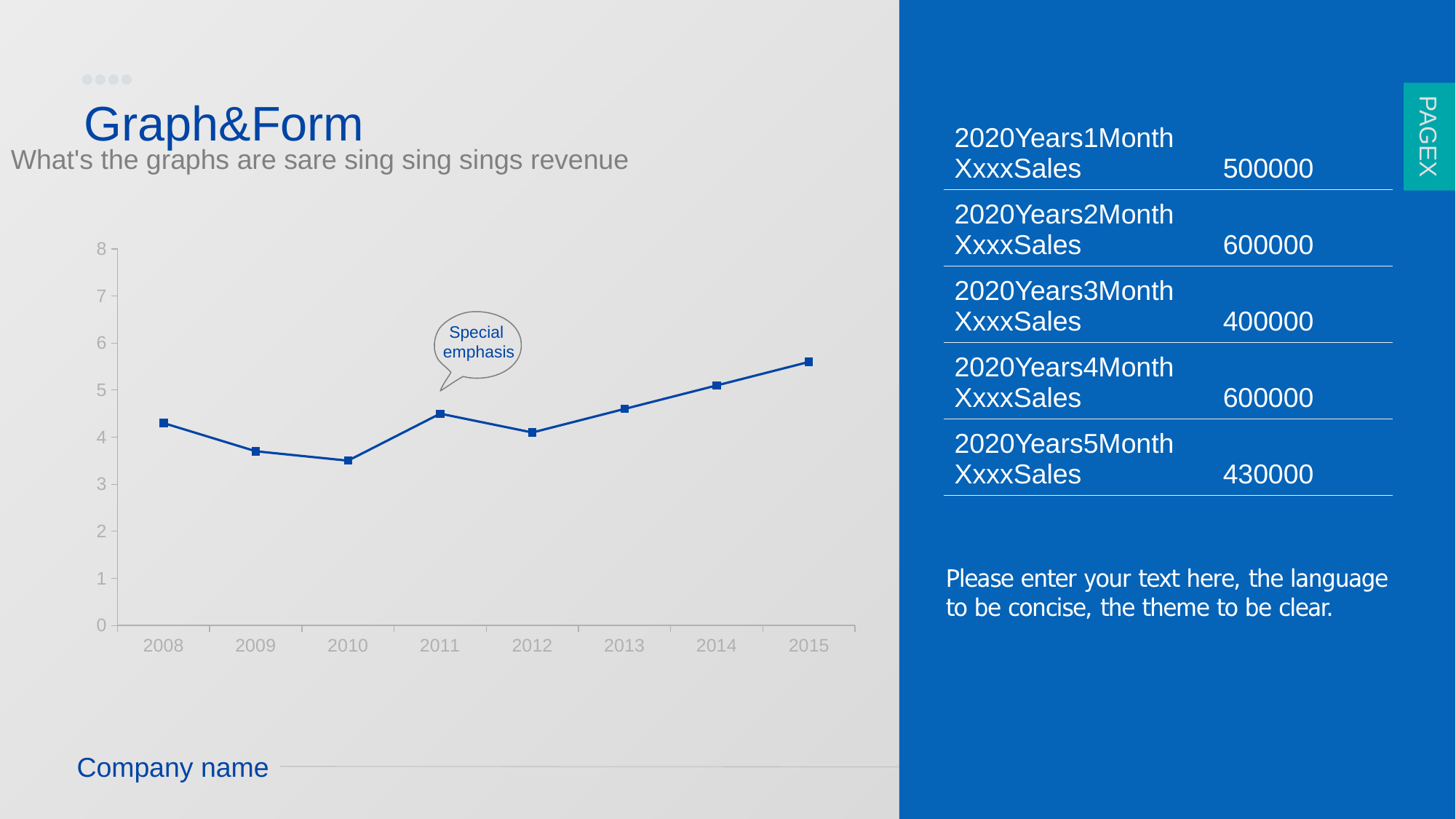

PAGE3
PAGEX
Graph&Form
| 2020Years1Month XxxxSales | 500000 |
| --- | --- |
| 2020Years2Month XxxxSales | 600000 |
| 2020Years3Month XxxxSales | 400000 |
| 2020Years4Month XxxxSales | 600000 |
| 2020Years5Month XxxxSales | 430000 |
What's the graphs are sare sing sing sings revenue

### Chart

| Category | 系列 1 | 列1 | 列2 |
|---|---|---|---|
| 2008 | 4.3 | None | None |
| 2009 | 3.7 | None | None |
| 2010 | 3.5 | None | None |
| 2011 | 4.5 | None | None |
| 2012 | 4.1 | None | None |
| 2013 | 4.6 | None | None |
| 2014 | 5.1 | None | None |
| 2015 | 5.6 | None | None |
Special
emphasis

### Chart

| Category |
|---|
Please enter your text here, the language to be concise, the theme to be clear.